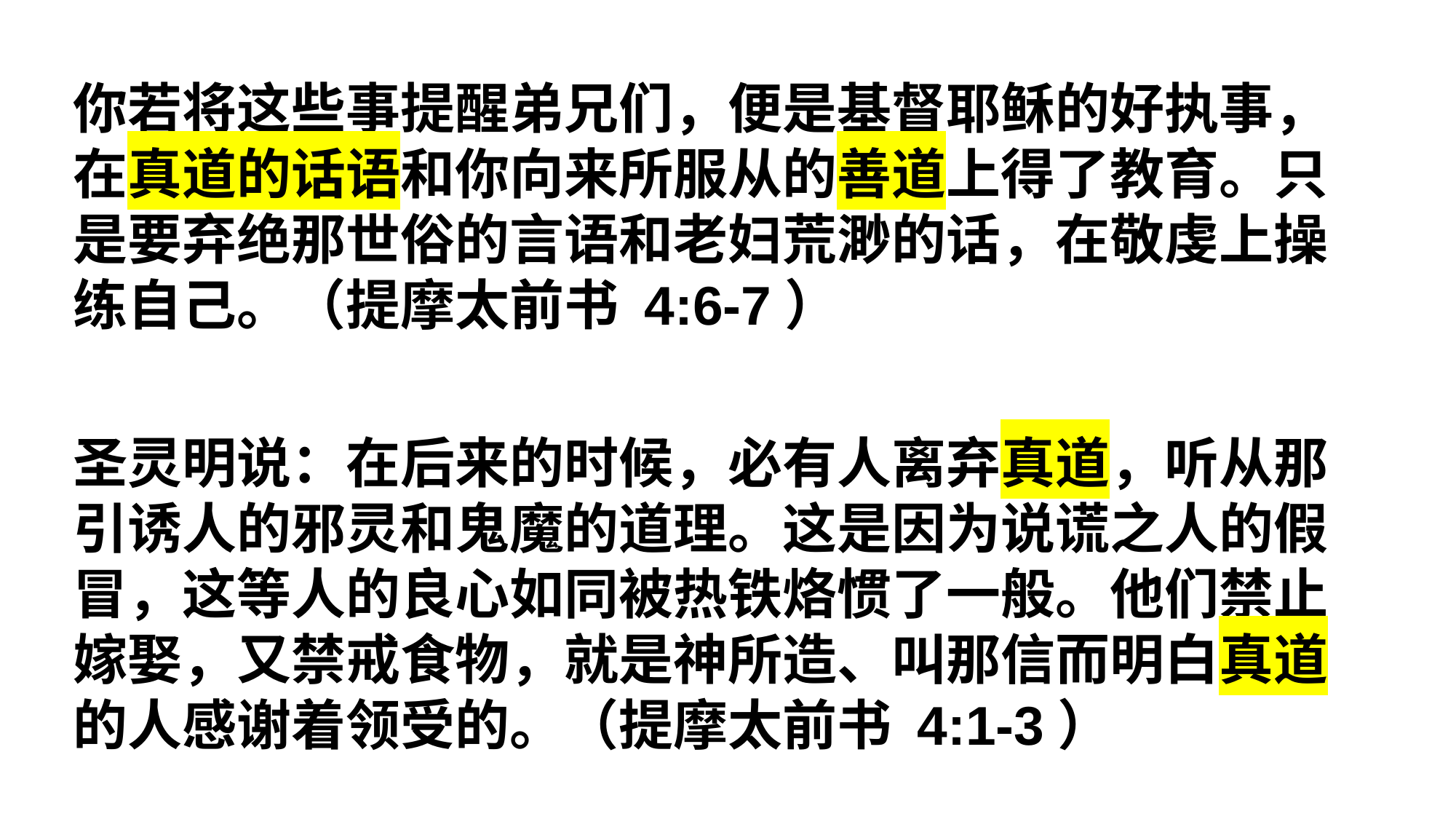

你若将这些事提醒弟兄们，便是基督耶稣的好执事，在真道的话语和你向来所服从的善道上得了教育。只是要弃绝那世俗的言语和老妇荒渺的话，在敬虔上操练自己。（提摩太前书 4:6-7）
圣灵明说：在后来的时候，必有人离弃真道，听从那引诱人的邪灵和鬼魔的道理。这是因为说谎之人的假冒，这等人的良心如同被热铁烙惯了一般。他们禁止嫁娶，又禁戒食物，就是神所造、叫那信而明白真道的人感谢着领受的。（提摩太前书 4:1-3）